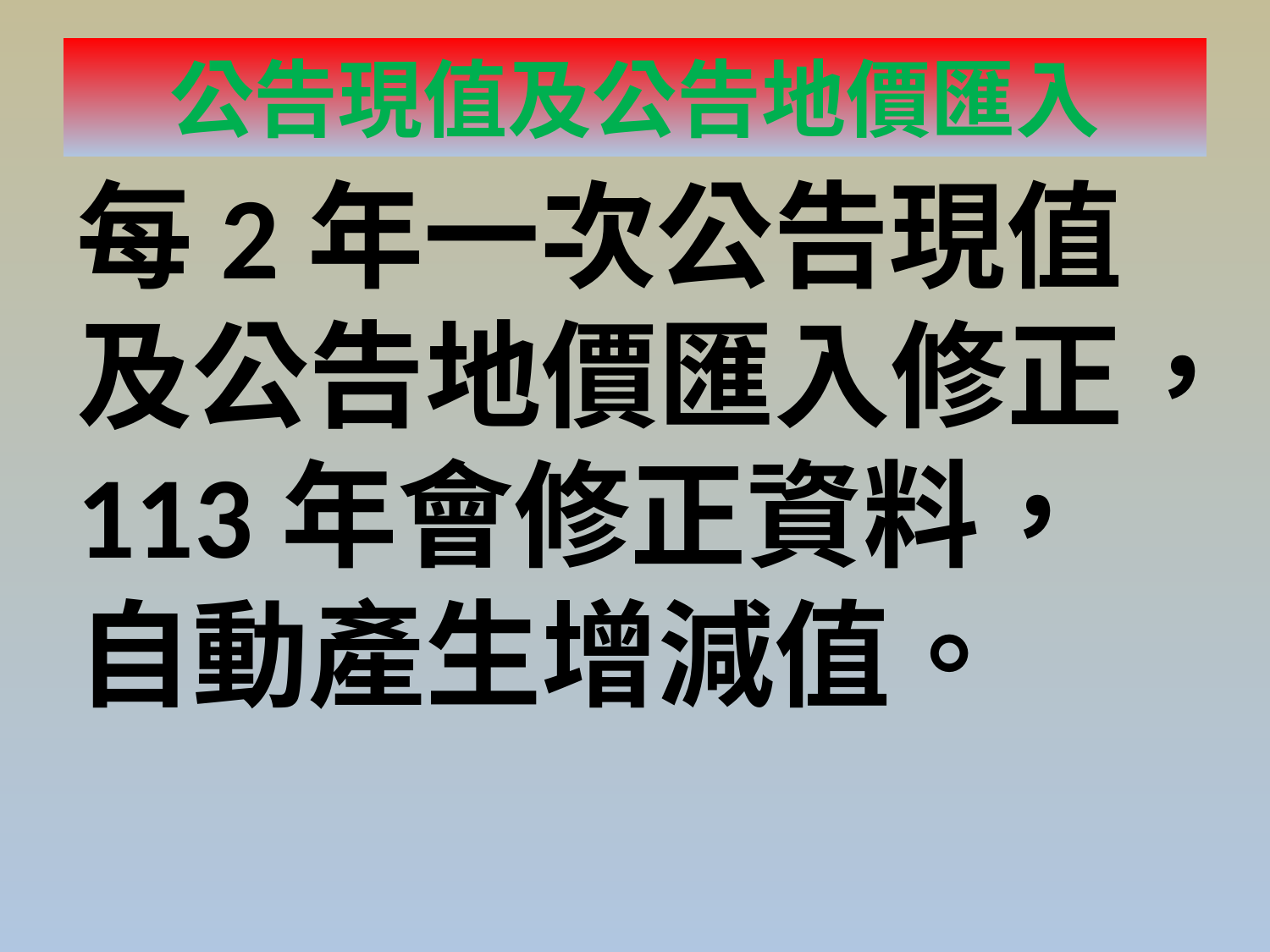

# 公告現值及公告地價匯入
每2年一次公告現值及公告地價匯入修正，113年會修正資料，自動產生增減值。